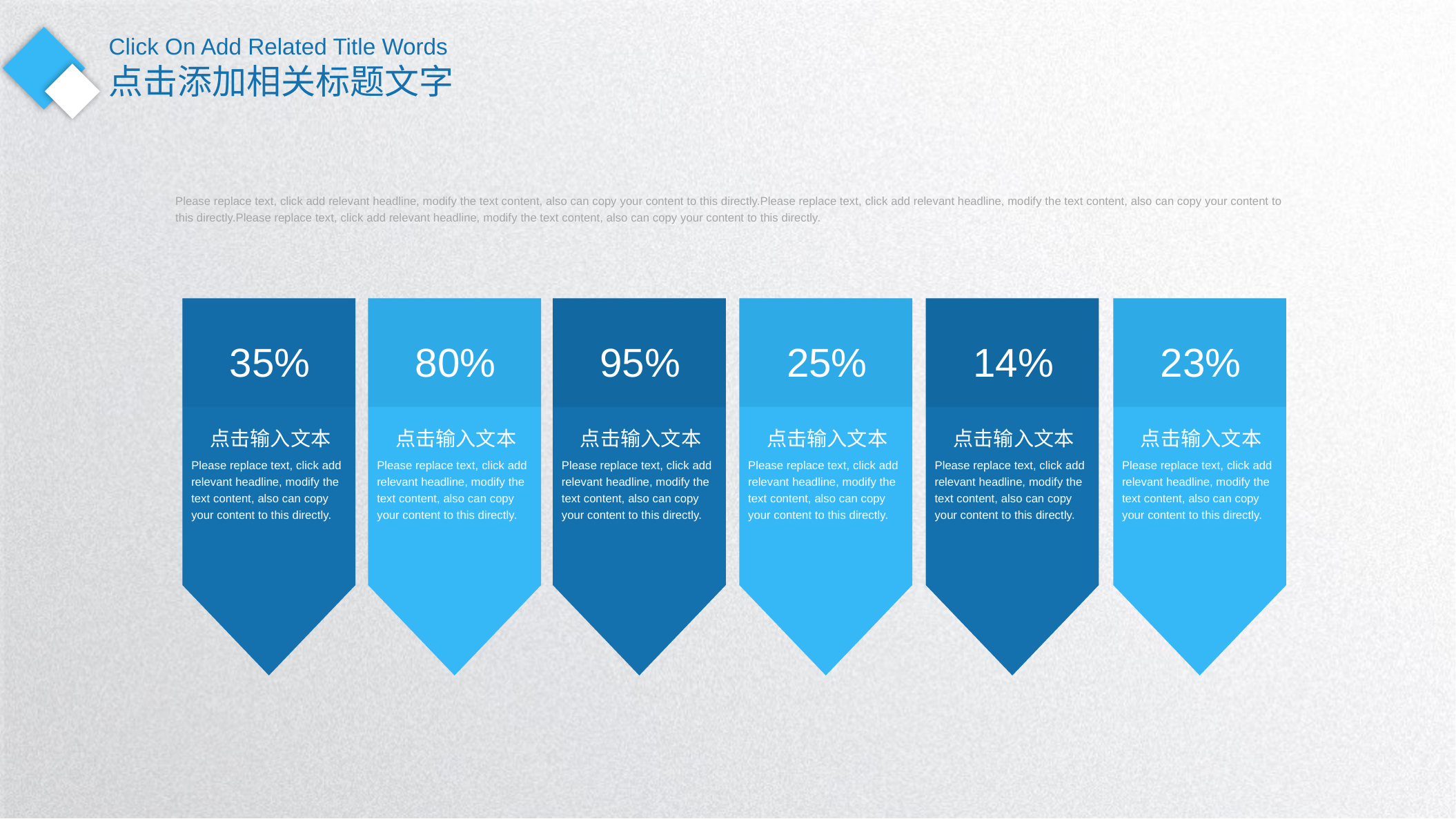

Click On Add Related Title Words
点击添加相关标题文字

Please replace text, click add relevant headline, modify the text content, also can copy your content to this directly.Please replace text, click add relevant headline, modify the text content, also can copy your content to this directly.Please replace text, click add relevant headline, modify the text content, also can copy your content to this directly.

35%
80%
95%
25%
14%
23%
点击输入文本
点击输入文本
点击输入文本
点击输入文本
点击输入文本
点击输入文本
Please replace text, click add relevant headline, modify the text content, also can copy your content to this directly.
Please replace text, click add relevant headline, modify the text content, also can copy your content to this directly.
Please replace text, click add relevant headline, modify the text content, also can copy your content to this directly.
Please replace text, click add relevant headline, modify the text content, also can copy your content to this directly.
Please replace text, click add relevant headline, modify the text content, also can copy your content to this directly.
Please replace text, click add relevant headline, modify the text content, also can copy your content to this directly.